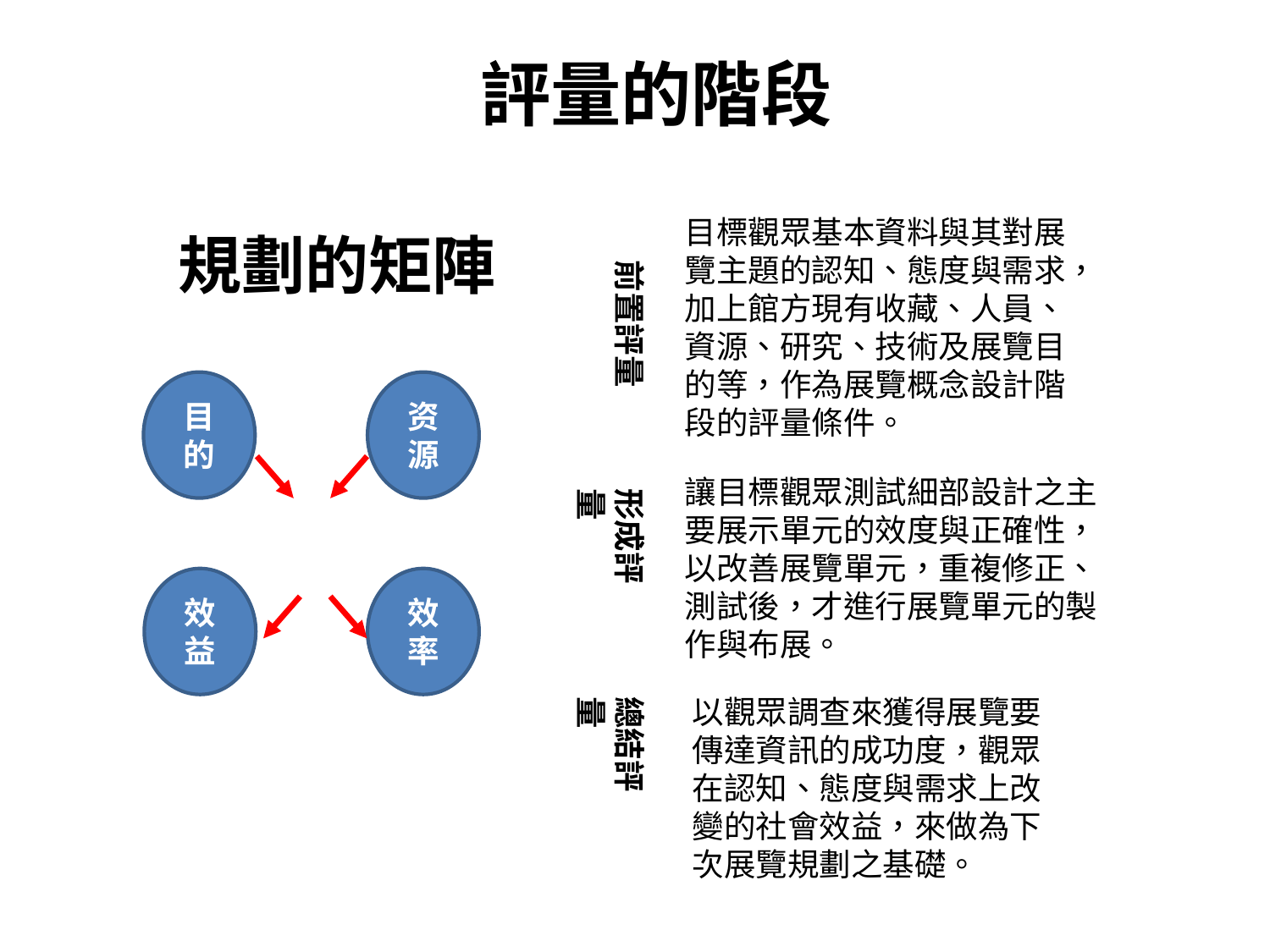

評量的階段
目標觀眾基本資料與其對展覽主題的認知、態度與需求，加上館方現有收藏、人員、資源、研究、技術及展覽目的等，作為展覽概念設計階段的評量條件。
規劃的矩陣
前置評量
目的
资源

規劃
效益
效率

讓目標觀眾測試細部設計之主要展示單元的效度與正確性，以改善展覽單元，重複修正、測試後，才進行展覽單元的製作與布展。
形成評量
總結評量
以觀眾調查來獲得展覽要傳達資訊的成功度，觀眾在認知、態度與需求上改變的社會效益，來做為下次展覽規劃之基礎。